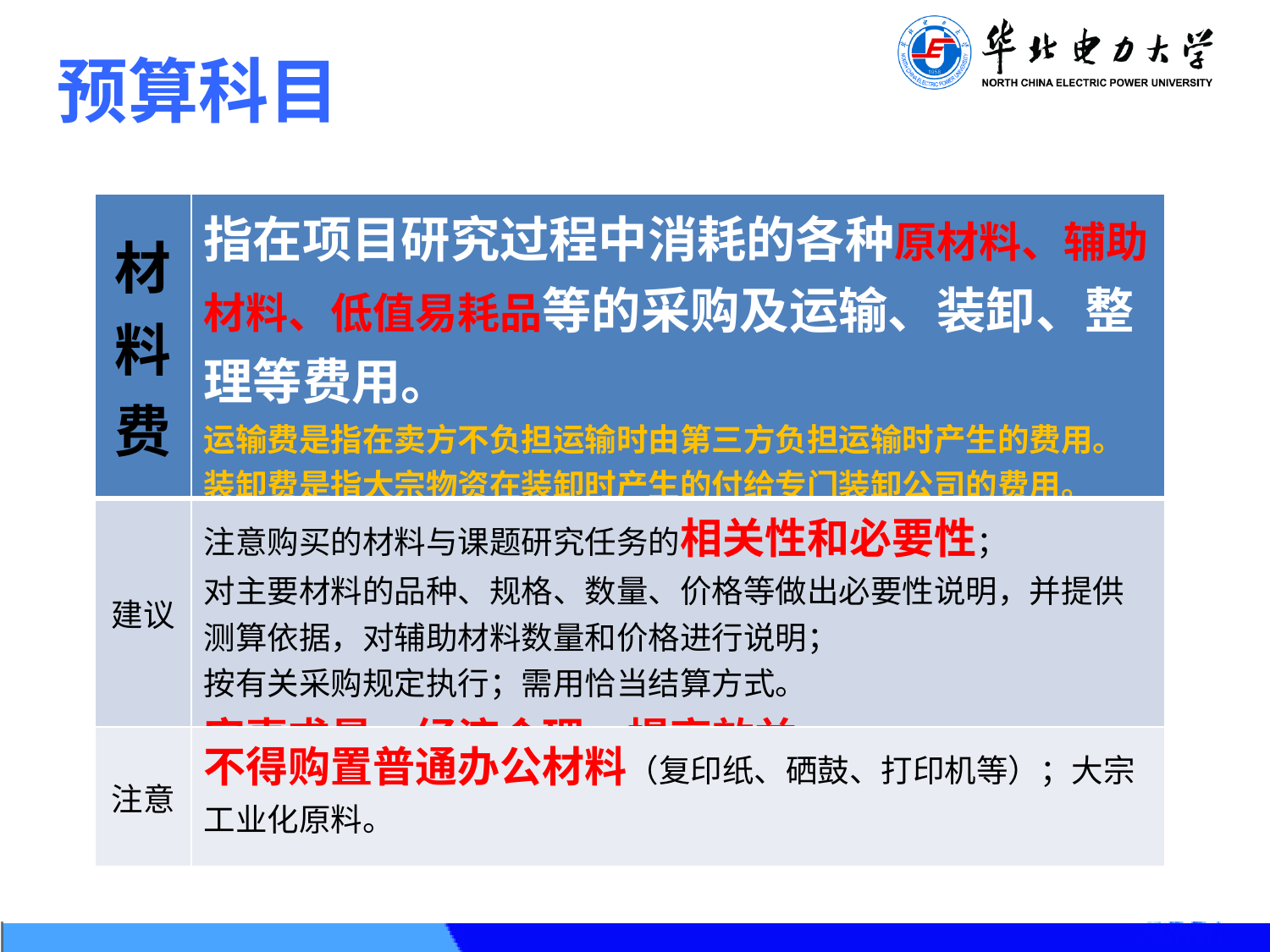

预算科目
| 材料费 | 指在项目研究过程中消耗的各种原材料、辅助材料、低值易耗品等的采购及运输、装卸、整理等费用。 运输费是指在卖方不负担运输时由第三方负担运输时产生的费用。 装卸费是指大宗物资在装卸时产生的付给专门装卸公司的费用。 整理费是指材料在入库前的必要挑选、整理费用。 |
| --- | --- |
| 建议 | 注意购买的材料与课题研究任务的相关性和必要性； 对主要材料的品种、规格、数量、价格等做出必要性说明，并提供测算依据，对辅助材料数量和价格进行说明； 按有关采购规定执行；需用恰当结算方式。 实事求是、经济合理、提高效益。 |
| 注意 | 不得购置普通办公材料（复印纸、硒鼓、打印机等）；大宗工业化原料。 |